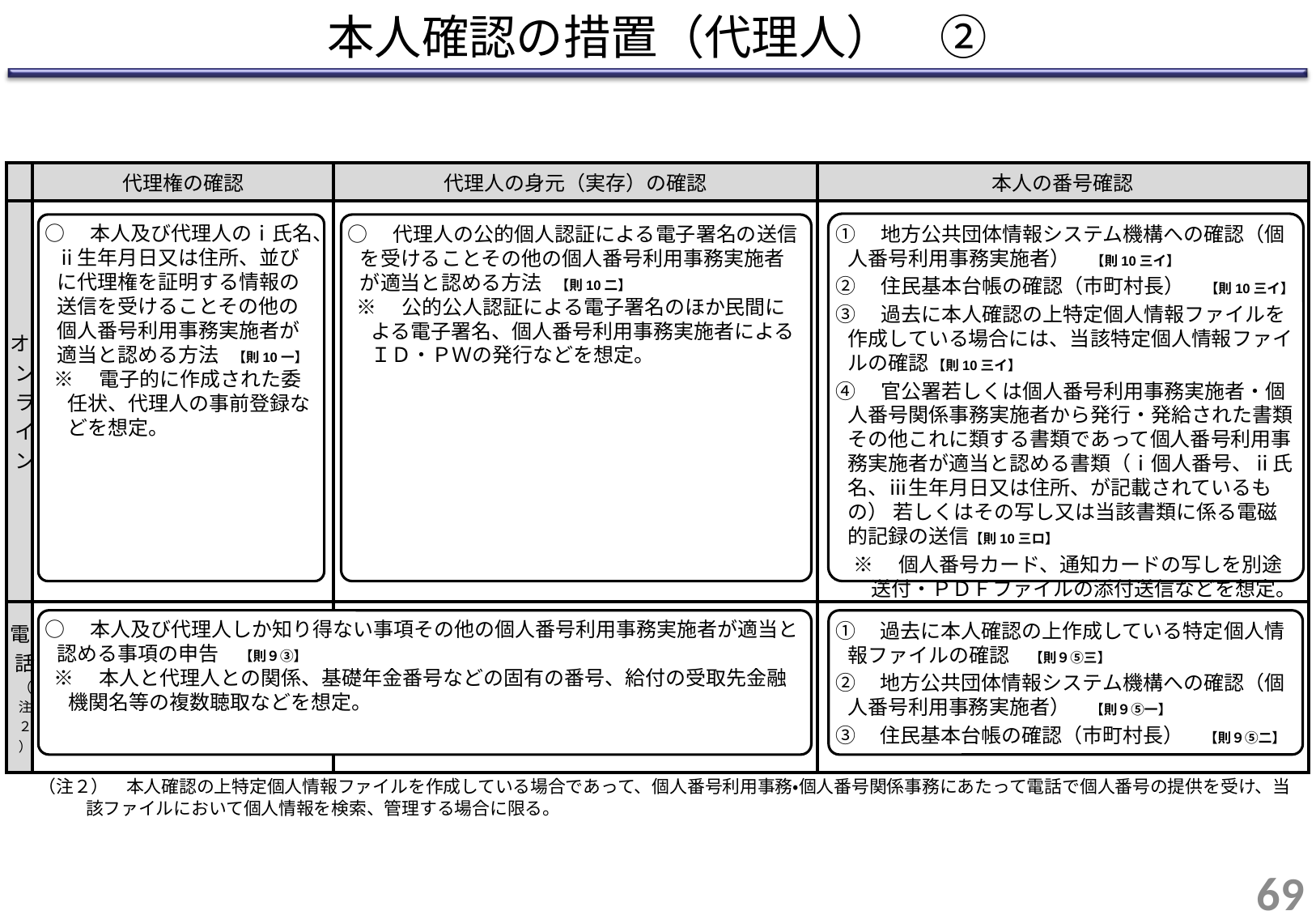

# 本人確認の措置（代理人）　②
|  | 代理権の確認 | 代理人の身元（実存）の確認 | 本人の番号確認 |
| --- | --- | --- | --- |
| オンライン |  |  |  |
| 電話（注２） |  |  |  |
①　地方公共団体情報システム機構への確認（個人番号利用事務実施者）　【則10三イ】
②　住民基本台帳の確認（市町村長）　【則10三イ】
③　過去に本人確認の上特定個人情報ファイルを作成している場合には、当該特定個人情報ファイルの確認 【則10三イ】
④　官公署若しくは個人番号利用事務実施者・個人番号関係事務実施者から発行・発給された書類その他これに類する書類であって個人番号利用事務実施者が適当と認める書類（ⅰ個人番号、ⅱ氏名、ⅲ生年月日又は住所、が記載されているもの） 若しくはその写し又は当該書類に係る電磁的記録の送信【則10三ロ】
※　個人番号カード、通知カードの写しを別途送付・ＰＤＦファイルの添付送信などを想定。
○　本人及び代理人のⅰ氏名、ⅱ生年月日又は住所、並びに代理権を証明する情報の送信を受けることその他の個人番号利用事務実施者が適当と認める方法　【則10一】
※　電子的に作成された委任状、代理人の事前登録などを想定。
○　代理人の公的個人認証による電子署名の送信を受けることその他の個人番号利用事務実施者が適当と認める方法　【則10二】
※　公的公人認証による電子署名のほか民間による電子署名、個人番号利用事務実施者によるＩＤ・ＰＷの発行などを想定。
○　本人及び代理人しか知り得ない事項その他の個人番号利用事務実施者が適当と認める事項の申告　【則９③】
※　本人と代理人との関係、基礎年金番号などの固有の番号、給付の受取先金融機関名等の複数聴取などを想定。
①　過去に本人確認の上作成している特定個人情報ファイルの確認　【則９⑤三】
②　地方公共団体情報システム機構への確認（個人番号利用事務実施者）　【則９⑤一】
③　住民基本台帳の確認（市町村長）　【則９⑤二】
（注２）　本人確認の上特定個人情報ファイルを作成している場合であって、個人番号利用事務・個人番号関係事務にあたって電話で個人番号の提供を受け、当該ファイルにおいて個人情報を検索、管理する場合に限る。
69